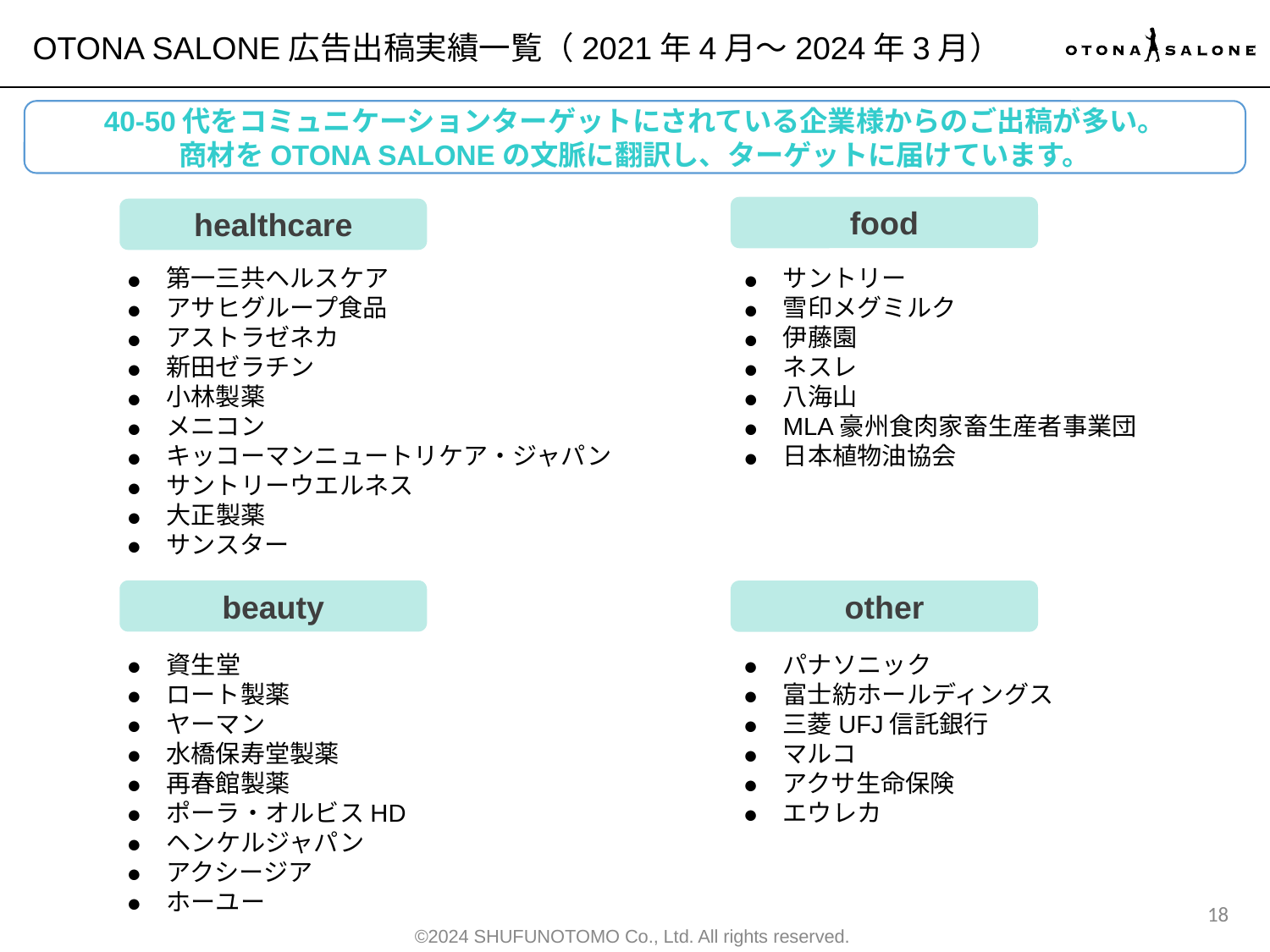

OTONA SALONE広告出稿実績一覧（2021年4月～2024年3月）
40-50代をコミュニケーションターゲットにされている企業様からのご出稿が多い。
商材をOTONA SALONEの文脈に翻訳し、ターゲットに届けています。

food
healthcare
第一三共ヘルスケア
アサヒグループ食品
アストラゼネカ
新田ゼラチン
小林製薬
メニコン
キッコーマンニュートリケア・ジャパン
サントリーウエルネス
大正製薬
サンスター
サントリー
雪印メグミルク
伊藤園
ネスレ
八海山
MLA豪州食肉家畜生産者事業団
日本植物油協会
beauty
other
資生堂
ロート製薬
ヤーマン
水橋保寿堂製薬
再春館製薬
ポーラ・オルビスHD
ヘンケルジャパン
アクシージア
ホーユー
パナソニック
富士紡ホールディングス
三菱UFJ信託銀行
マルコ
アクサ生命保険
エウレカ